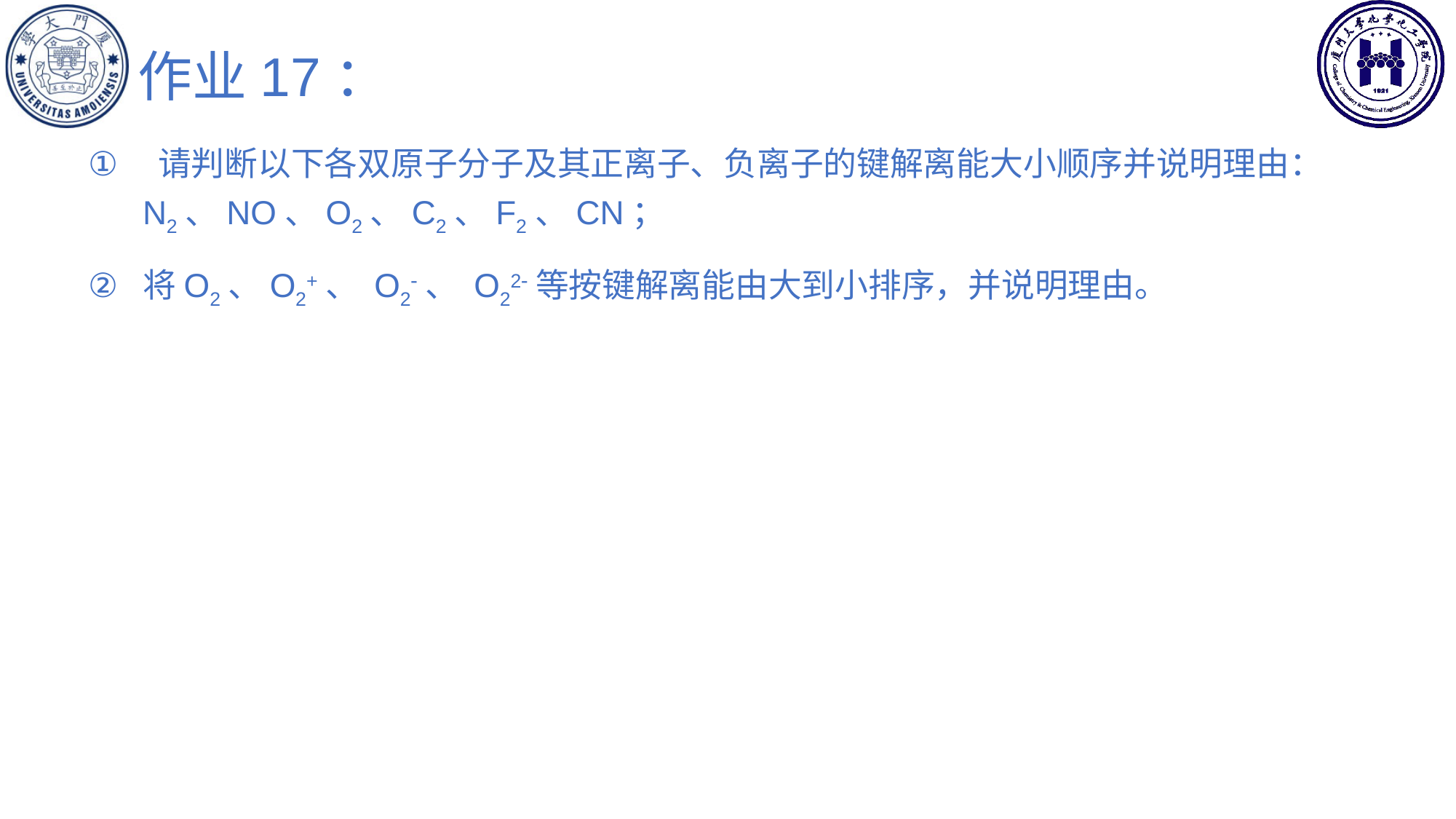

# 作业17：
 请判断以下各双原子分子及其正离子、负离子的键解离能大小顺序并说明理由：N2、NO、O2、C2、F2、CN；
将O2、O2+、 O2−、 O22−等按键解离能由大到小排序，并说明理由。